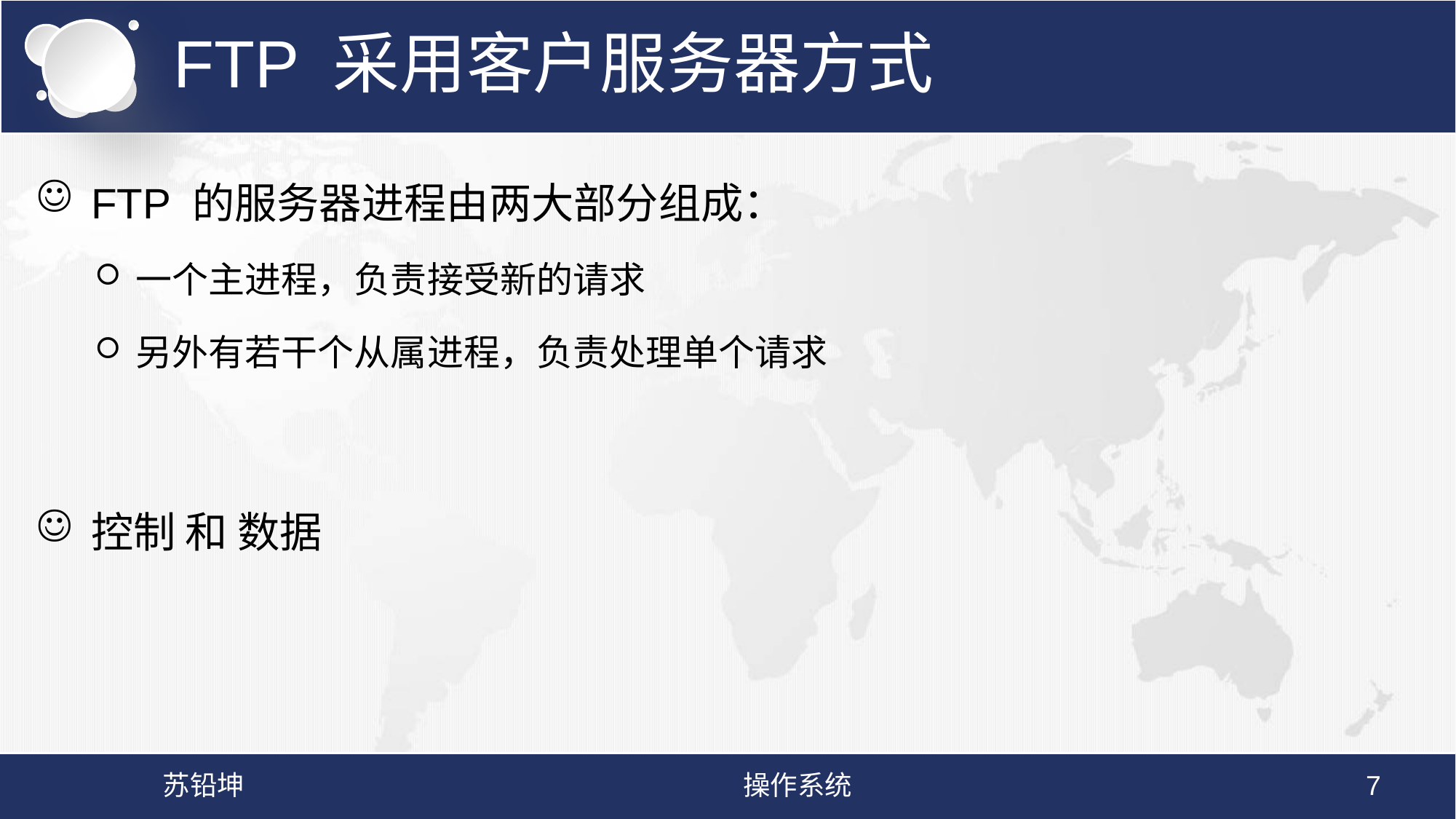

# FTP 采用客户服务器方式

FTP 的服务器进程由两大部分组成：
一个主进程，负责接受新的请求
另外有若干个从属进程，负责处理单个请求

控制 和 数据

苏铅坤
操作系统
7